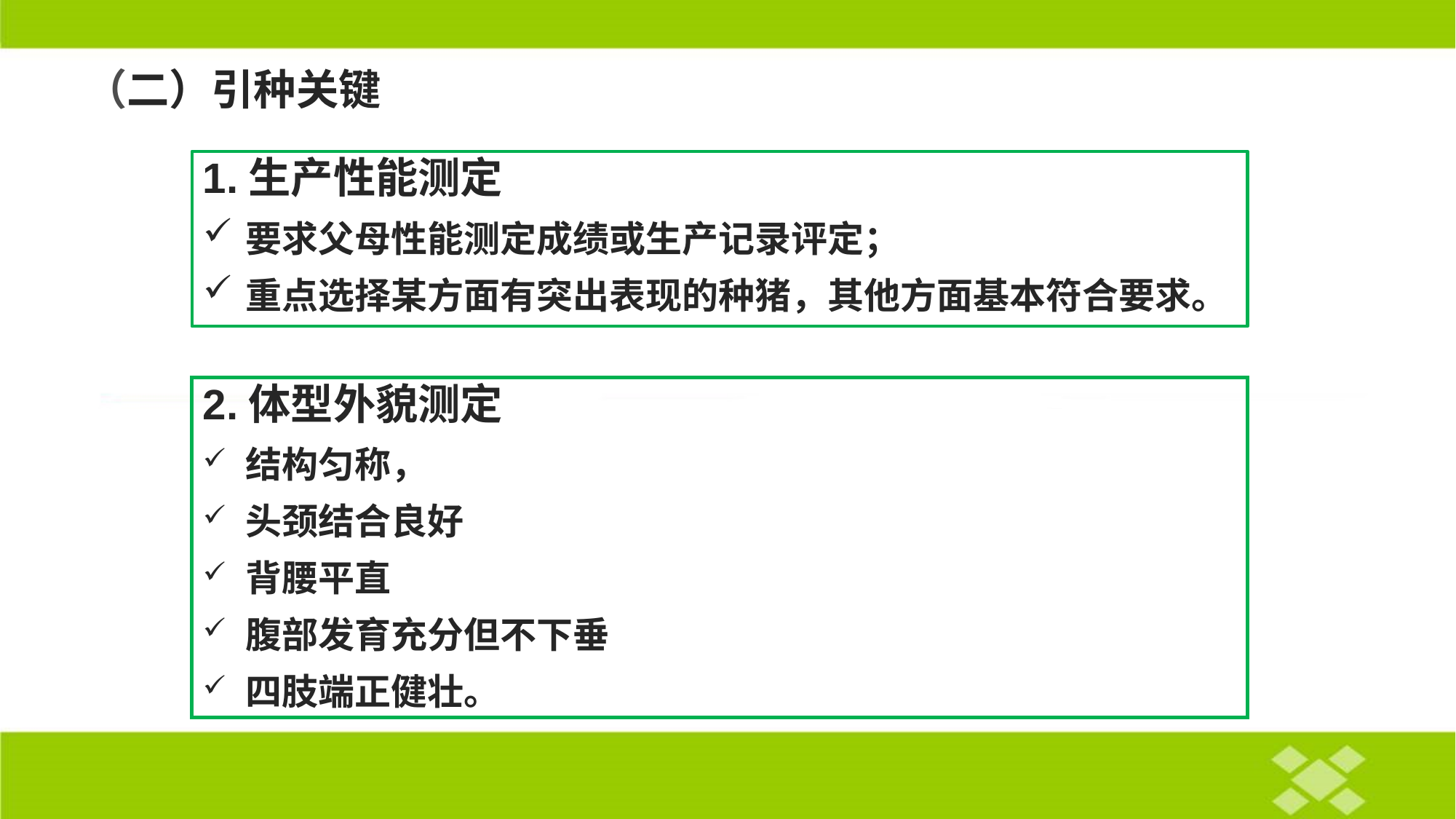

# （二）引种关键
1.生产性能测定
要求父母性能测定成绩或生产记录评定；
重点选择某方面有突出表现的种猪，其他方面基本符合要求。

2.体型外貌测定
结构匀称，
头颈结合良好
背腰平直
腹部发育充分但不下垂
四肢端正健壮。